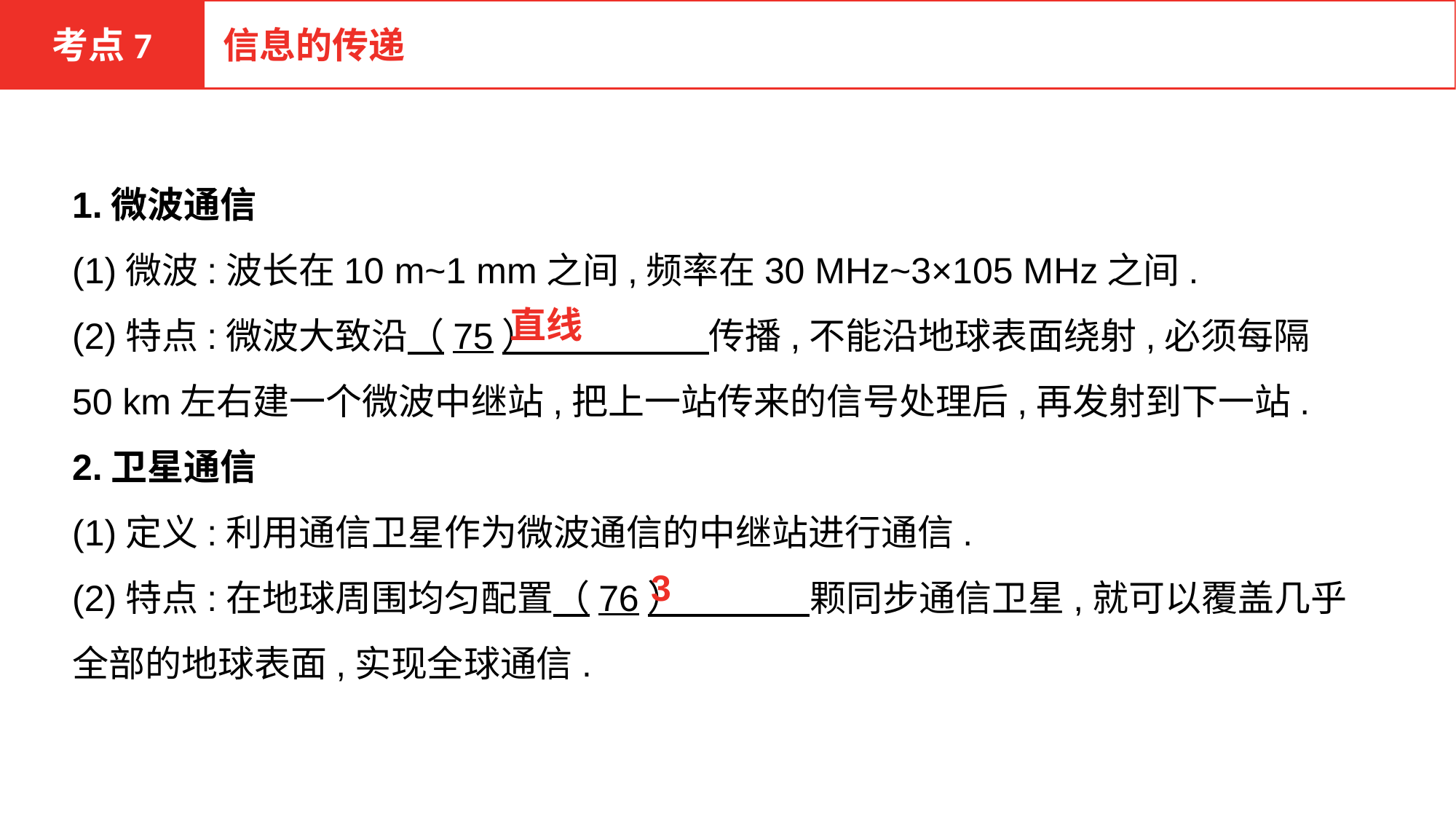

考点7
信息的传递
1.微波通信
(1)微波:波长在10 m~1 mm之间,频率在30 MHz~3×105 MHz之间.
(2)特点:微波大致沿（75）　　　　   传播,不能沿地球表面绕射,必须每隔50 km左右建一个微波中继站,把上一站传来的信号处理后,再发射到下一站.
2.卫星通信
(1)定义:利用通信卫星作为微波通信的中继站进行通信.
(2)特点:在地球周围均匀配置（76）　　　  颗同步通信卫星,就可以覆盖几乎全部的地球表面,实现全球通信.
直线
3